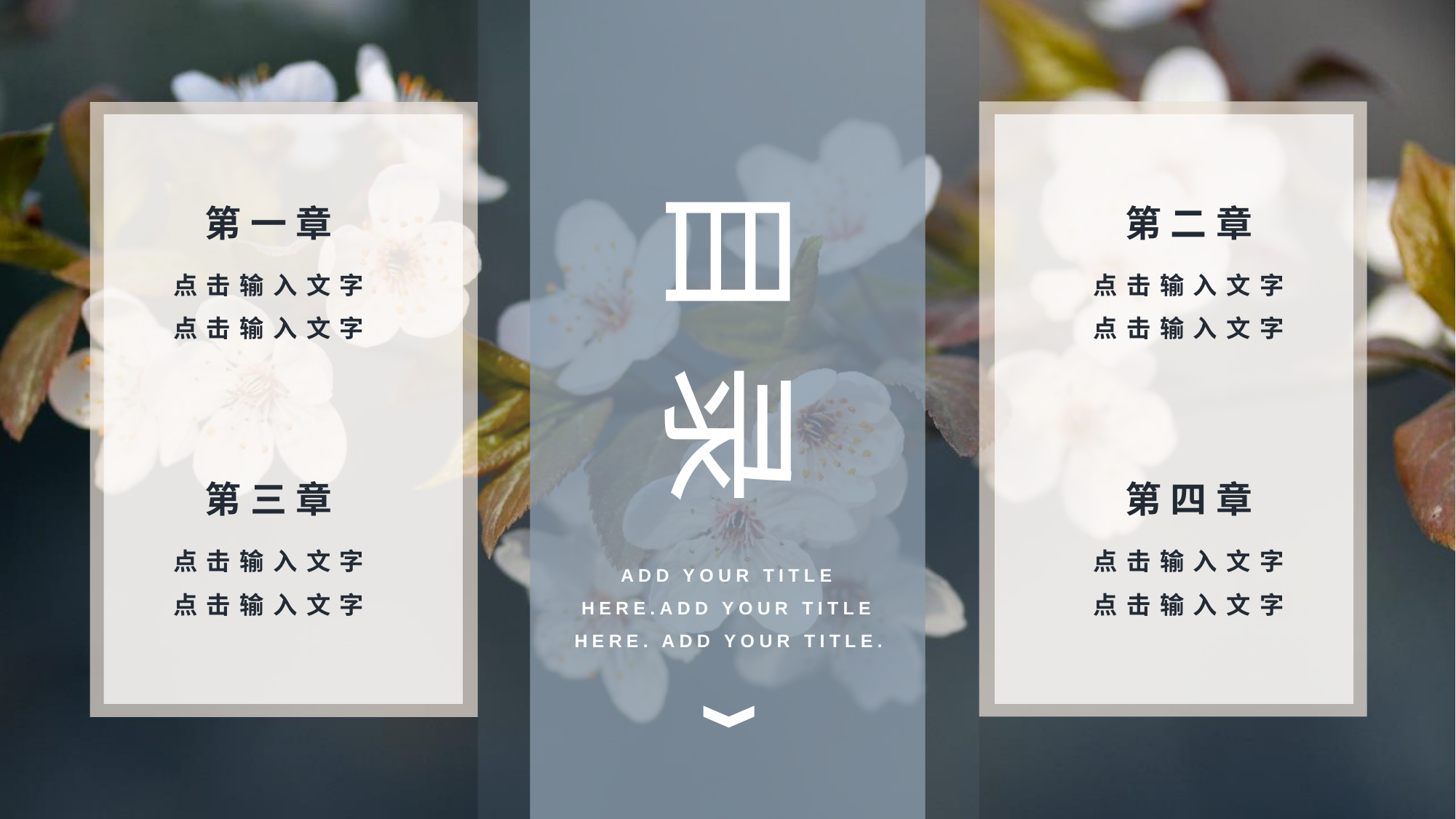

目录
ADD YOUR TITLE HERE.ADD YOUR TITLE HERE. ADD YOUR TITLE.

第一章
点击输入文字
点击输入文字
第二章
点击输入文字
点击输入文字
第三章
点击输入文字
点击输入文字
第四章
点击输入文字
点击输入文字